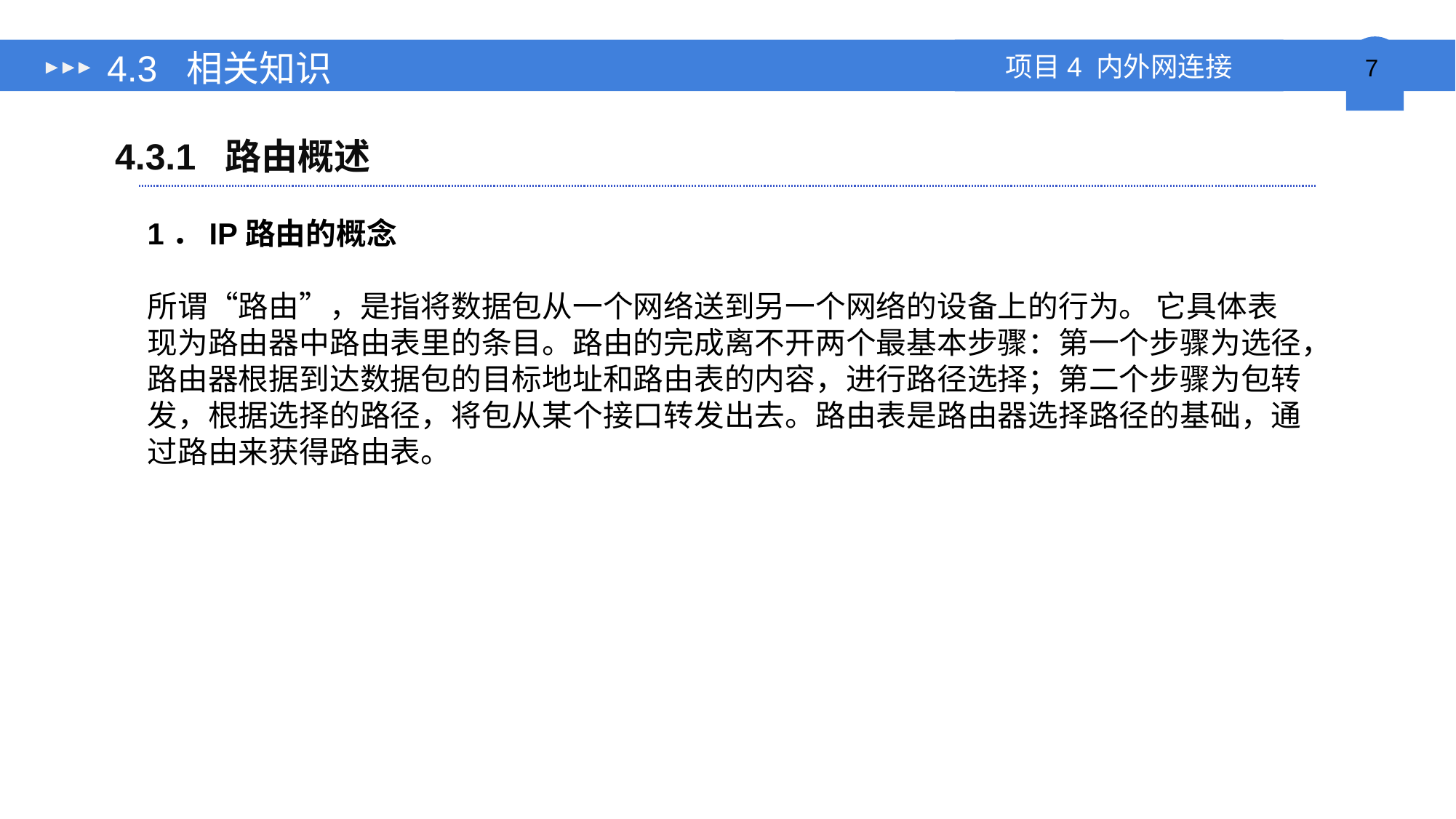

# 4.3  相关知识
4.3.1  路由概述

1．IP路由的概念

所谓“路由”，是指将数据包从一个网络送到另一个网络的设备上的行为。 它具体表现为路由器中路由表里的条目。路由的完成离不开两个最基本步骤：第一个步骤为选径，路由器根据到达数据包的目标地址和路由表的内容，进行路径选择；第二个步骤为包转发，根据选择的路径，将包从某个接口转发出去。路由表是路由器选择路径的基础，通过路由来获得路由表。